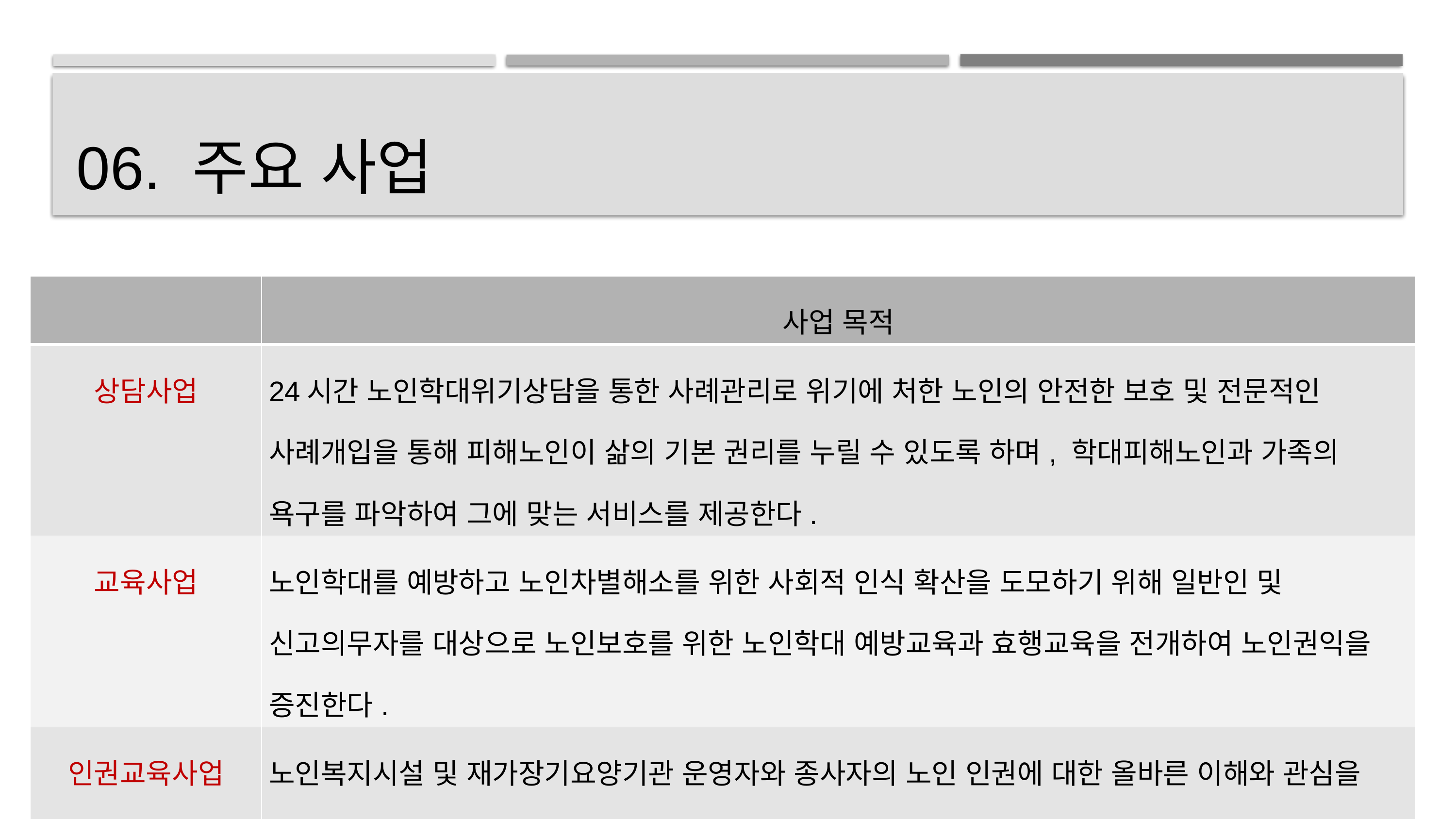

# 06. 주요 사업
|  | 사업 목적 |
| --- | --- |
| 상담사업 | 24시간 노인학대위기상담을 통한 사례관리로 위기에 처한 노인의 안전한 보호 및 전문적인 사례개입을 통해 피해노인이 삶의 기본 권리를 누릴 수 있도록 하며, 학대피해노인과 가족의 욕구를 파악하여 그에 맞는 서비스를 제공한다. |
| 교육사업 | 노인학대를 예방하고 노인차별해소를 위한 사회적 인식 확산을 도모하기 위해 일반인 및 신고의무자를 대상으로 노인보호를 위한 노인학대 예방교육과 효행교육을 전개하여 노인권익을 증진한다. |
| 인권교육사업 | 노인복지시설 및 재가장기요양기관 운영자와 종사자의 노인 인권에 대한 올바른 이해와 관심을 제고하고 인권 감수성을 향상시켜 입소·이용 노인의 인권을 보호한다. |